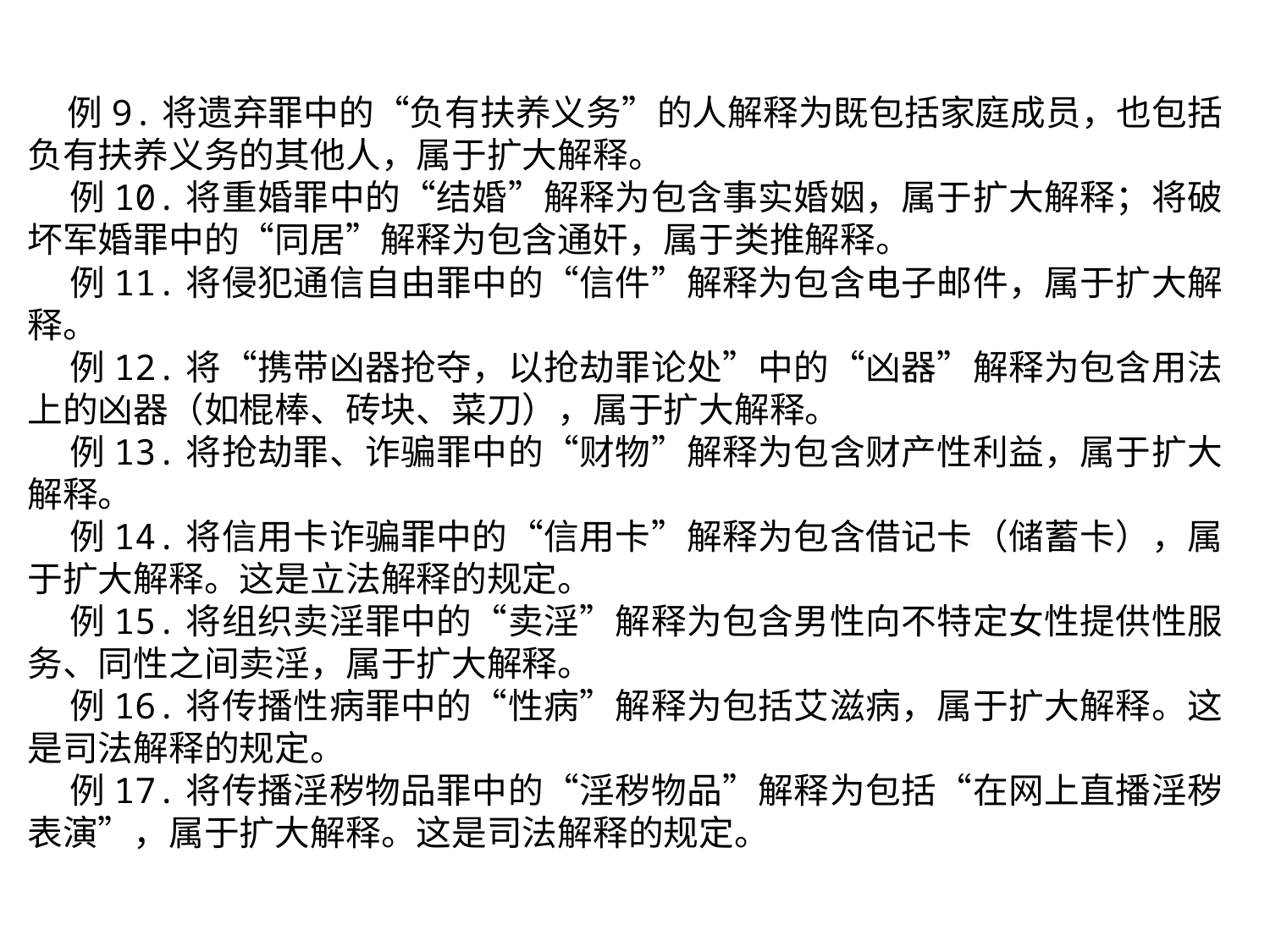

例9.将遗弃罪中的“负有扶养义务”的人解释为既包括家庭成员，也包括负有扶养义务的其他人，属于扩大解释。
    例10.将重婚罪中的“结婚”解释为包含事实婚姻，属于扩大解释；将破坏军婚罪中的“同居”解释为包含通奸，属于类推解释。
    例11.将侵犯通信自由罪中的“信件”解释为包含电子邮件，属于扩大解释。
    例12.将“携带凶器抢夺，以抢劫罪论处”中的“凶器”解释为包含用法上的凶器（如棍棒、砖块、菜刀），属于扩大解释。
    例13.将抢劫罪、诈骗罪中的“财物”解释为包含财产性利益，属于扩大解释。
    例14.将信用卡诈骗罪中的“信用卡”解释为包含借记卡（储蓄卡），属于扩大解释。这是立法解释的规定。
    例15.将组织卖淫罪中的“卖淫”解释为包含男性向不特定女性提供性服务、同性之间卖淫，属于扩大解释。
    例16.将传播性病罪中的“性病”解释为包括艾滋病，属于扩大解释。这是司法解释的规定。
    例17.将传播淫秽物品罪中的“淫秽物品”解释为包括“在网上直播淫秽表演”，属于扩大解释。这是司法解释的规定。